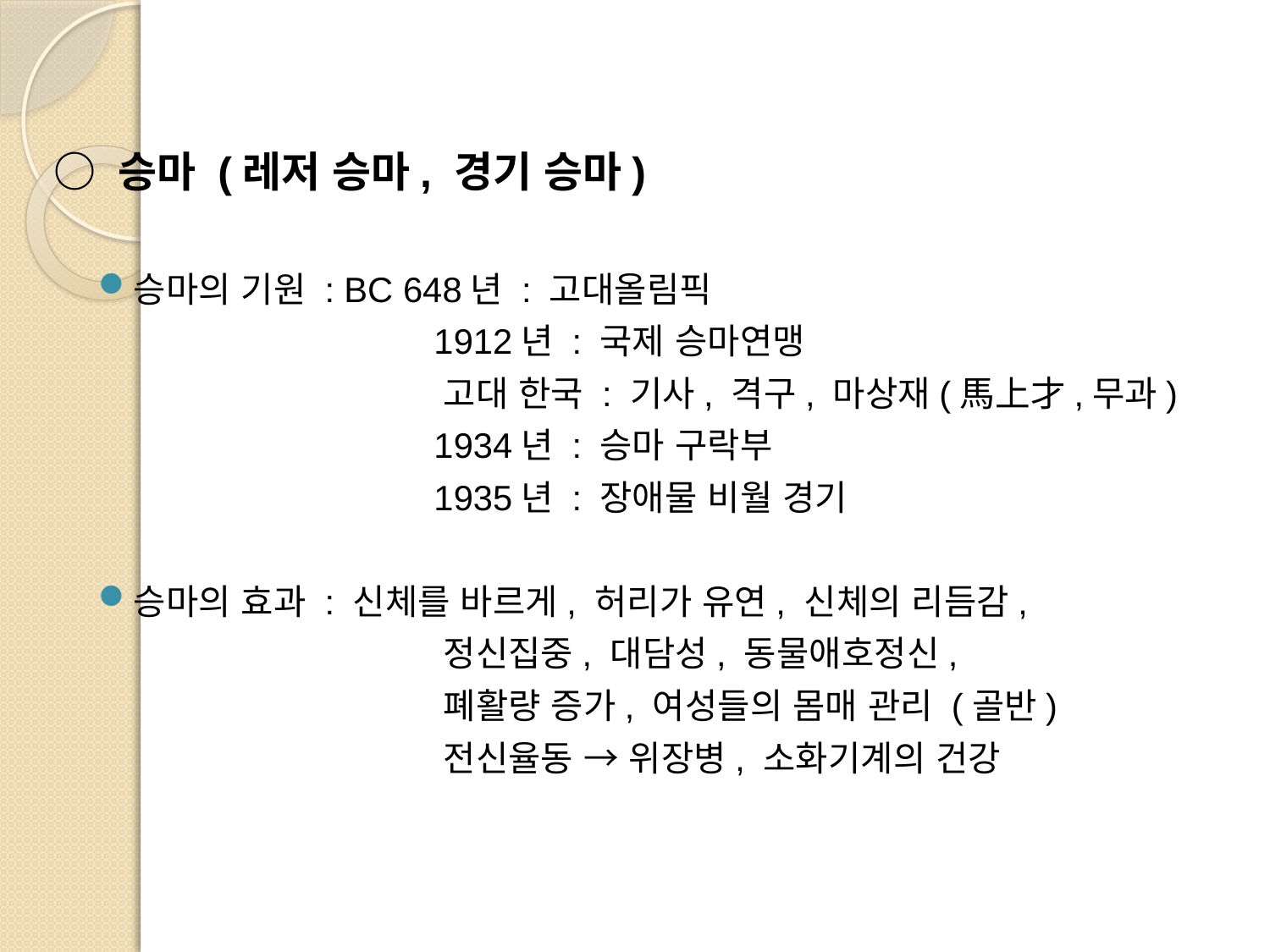

○ 승마 (레저 승마, 경기 승마)

승마의 기원 : BC 648년 : 고대올림픽
			     1912년 : 국제 승마연맹
 			     고대 한국 : 기사, 격구, 마상재(馬上才,무과)
			     1934년 : 승마 구락부
			     1935년 : 장애물 비월 경기

승마의 효과 : 신체를 바르게, 허리가 유연, 신체의 리듬감,
			     정신집중, 대담성, 동물애호정신,
			     폐활량 증가, 여성들의 몸매 관리 (골반)
			     전신율동 → 위장병, 소화기계의 건강